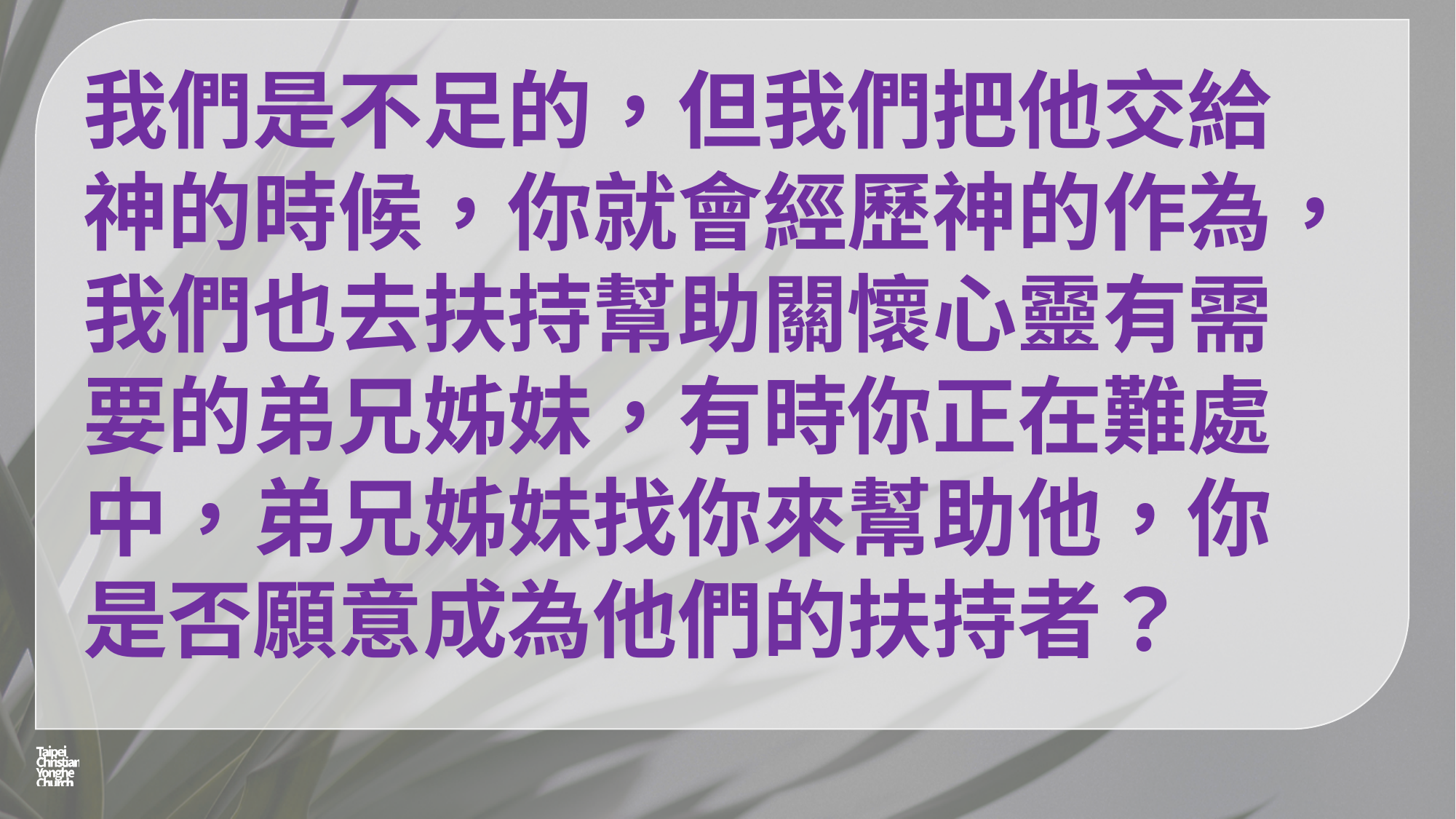

我們是不足的，但我們把他交給神的時候，你就會經歷神的作為，我們也去扶持幫助關懷心靈有需要的弟兄姊妹，有時你正在難處中，弟兄姊妹找你來幫助他，你是否願意成為他們的扶持者？